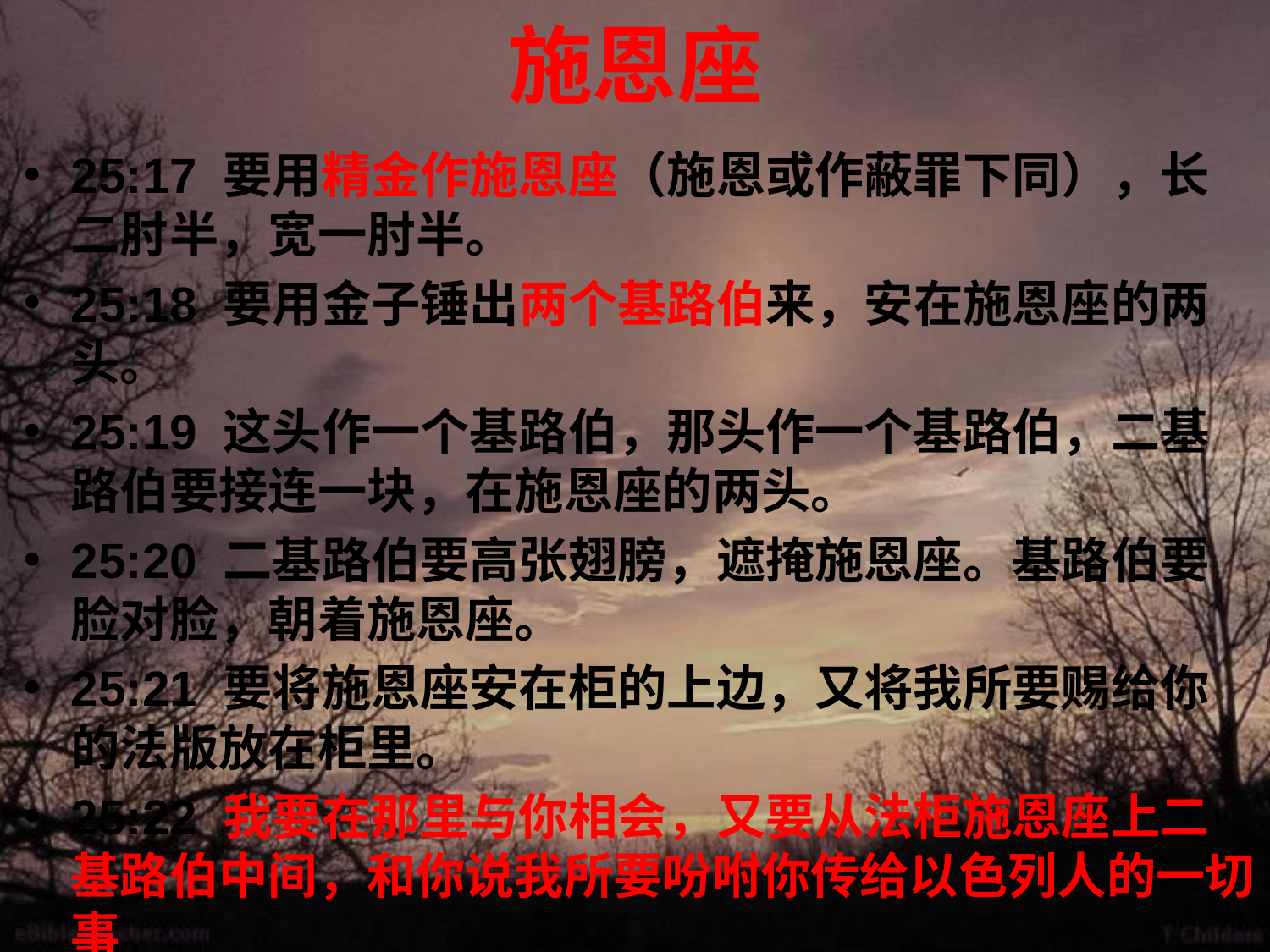

# 施恩座
25:17 要用精金作施恩座（施恩或作蔽罪下同），长二肘半，宽一肘半。
25:18 要用金子锤出两个基路伯来，安在施恩座的两头。
25:19 这头作一个基路伯，那头作一个基路伯，二基路伯要接连一块，在施恩座的两头。
25:20 二基路伯要高张翅膀，遮掩施恩座。基路伯要脸对脸，朝着施恩座。
25:21 要将施恩座安在柜的上边，又将我所要赐给你的法版放在柜里。
25:22 我要在那里与你相会，又要从法柜施恩座上二基路伯中间，和你说我所要吩咐你传给以色列人的一切事。